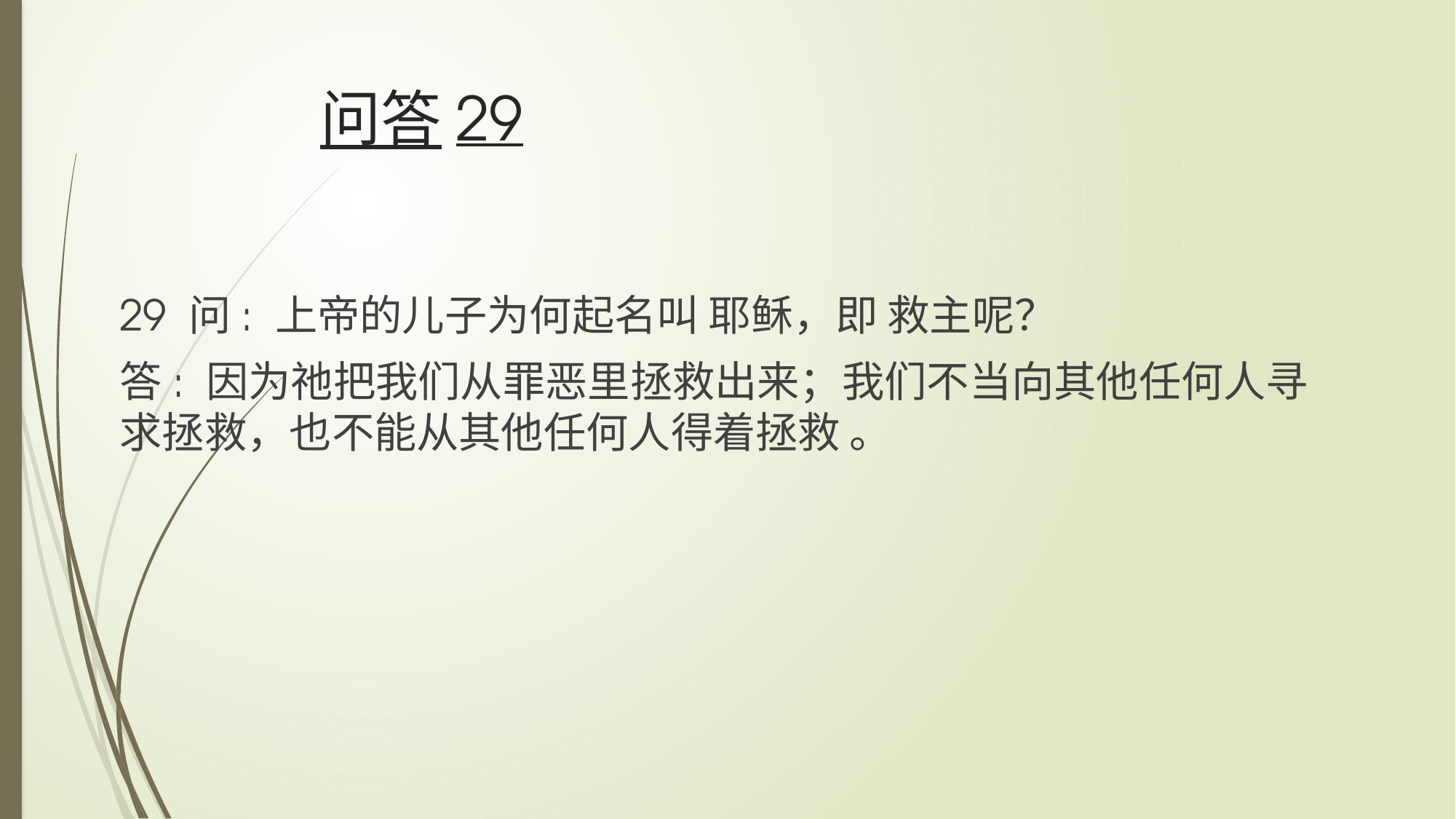

# 问答29
29 问: 上帝的儿子为何起名叫 耶稣，即 救主呢？
答: 因为祂把我们从罪恶里拯救出来；我们不当向其他任何人寻求拯救，也不能从其他任何人得着拯救 。